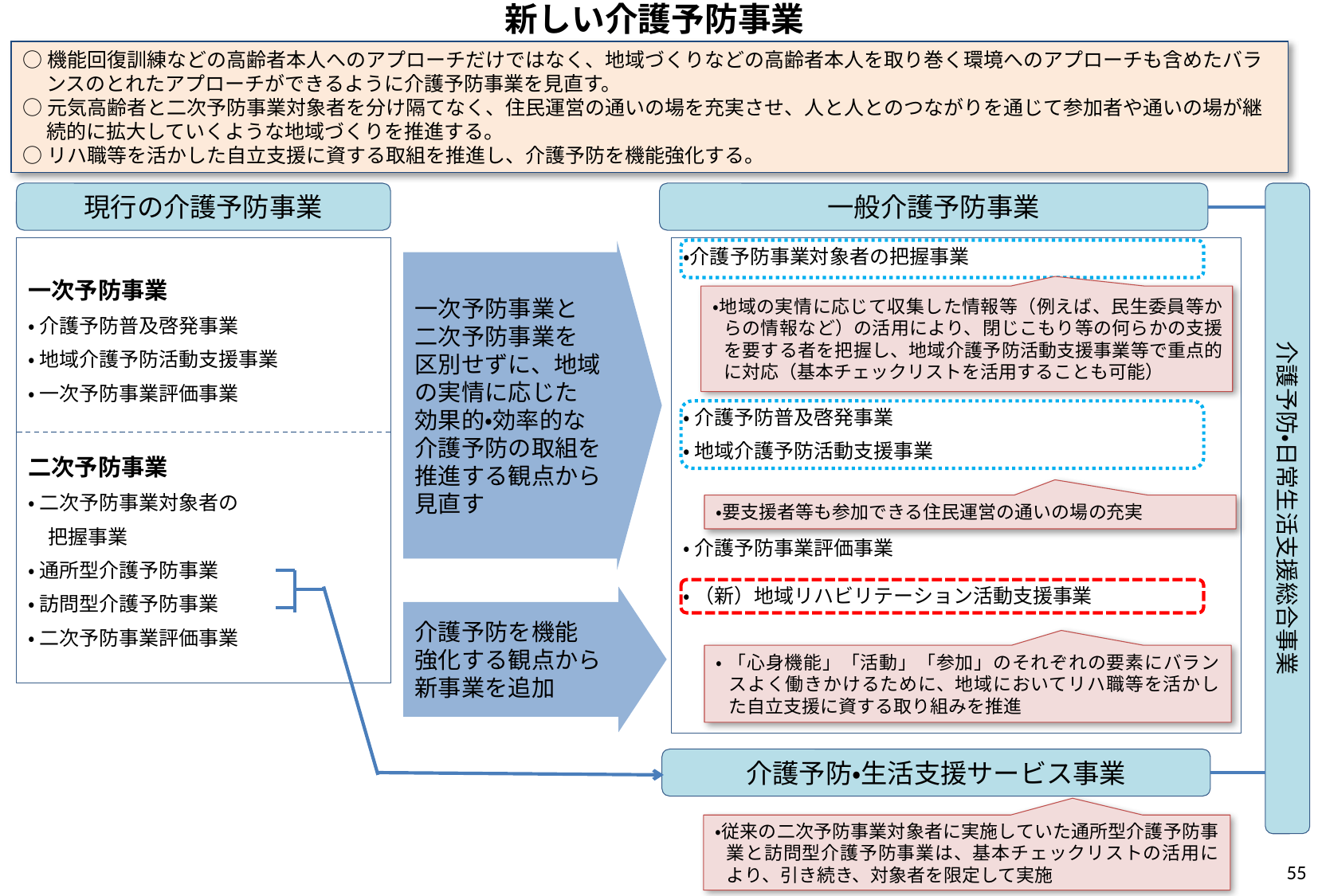

# 新しい介護予防事業
○機能回復訓練などの高齢者本人へのアプローチだけではなく、地域づくりなどの高齢者本人を取り巻く環境へのアプローチも含めたバランスのとれたアプローチができるように介護予防事業を見直す。
○元気高齢者と二次予防事業対象者を分け隔てなく、住民運営の通いの場を充実させ、人と人とのつながりを通じて参加者や通いの場が継続的に拡大していくような地域づくりを推進する。
○リハ職等を活かした自立支援に資する取組を推進し、介護予防を機能強化する。
現行の介護予防事業
一般介護予防事業
介護予防・日常生活支援総合事業
・介護予防事業対象者の把握事業

・ 介護予防普及啓発事業
・ 地域介護予防活動支援事業

・ 介護予防事業評価事業

・ （新）地域リハビリテーション活動支援事業

一次予防事業
・ 介護予防普及啓発事業
・ 地域介護予防活動支援事業
・ 一次予防事業評価事業

二次予防事業
・ 二次予防事業対象者の
　把握事業
・ 通所型介護予防事業
・ 訪問型介護予防事業
・ 二次予防事業評価事業

一次予防事業と
二次予防事業を
区別せずに、地域
の実情に応じた
効果的・効率的な
介護予防の取組を
推進する観点から
見直す
・地域の実情に応じて収集した情報等（例えば、民生委員等からの情報など）の活用により、閉じこもり等の何らかの支援を要する者を把握し、地域介護予防活動支援事業等で重点的に対応（基本チェックリストを活用することも可能）

・要支援者等も参加できる住民運営の通いの場の充実

介護予防を機能
強化する観点から
新事業を追加
・ 「心身機能」「活動」「参加」のそれぞれの要素にバランスよく働きかけるために、地域においてリハ職等を活かした自立支援に資する取り組みを推進
介護予防・生活支援サービス事業
・従来の二次予防事業対象者に実施していた通所型介護予防事業と訪問型介護予防事業は、基本チェックリストの活用により、引き続き、対象者を限定して実施
55